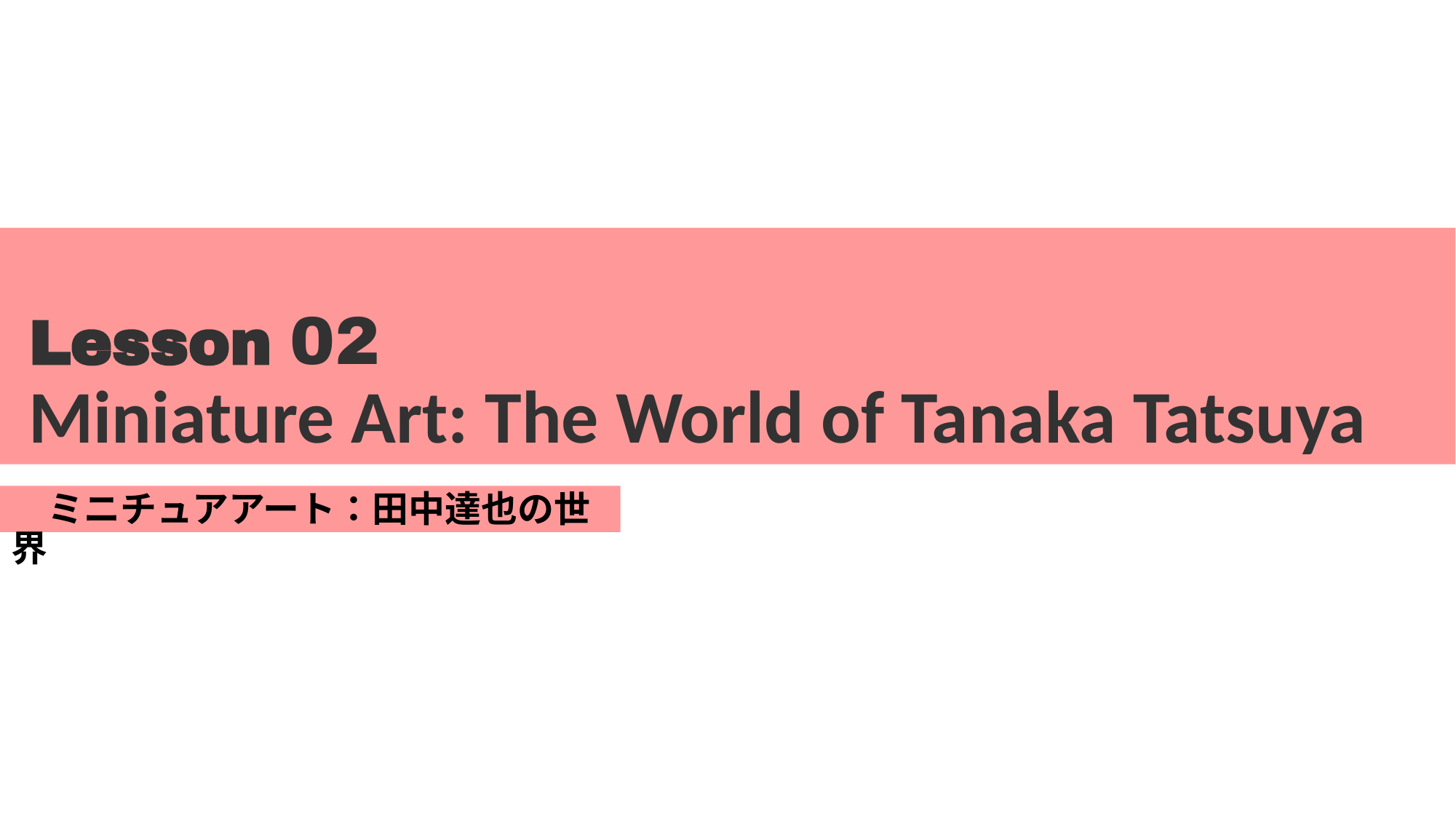

# Lesson 02 Miniature Art: The World of Tanaka Tatsuya
　ミニチュアアート：田中達也の世界